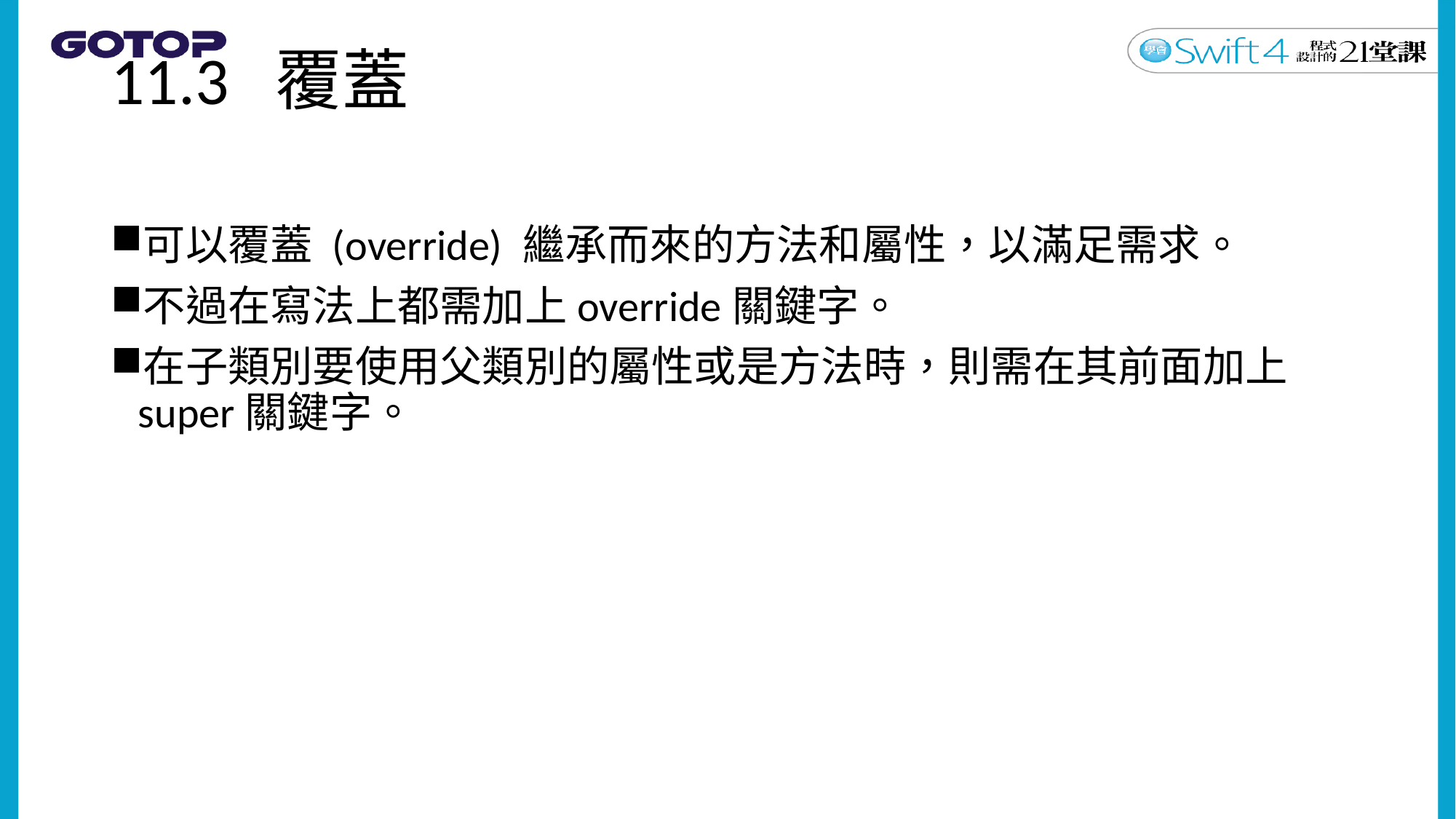

# 11.3  覆蓋
可以覆蓋 (override) 繼承而來的方法和屬性，以滿足需求。
不過在寫法上都需加上override關鍵字。
在子類別要使用父類別的屬性或是方法時，則需在其前面加上super關鍵字。